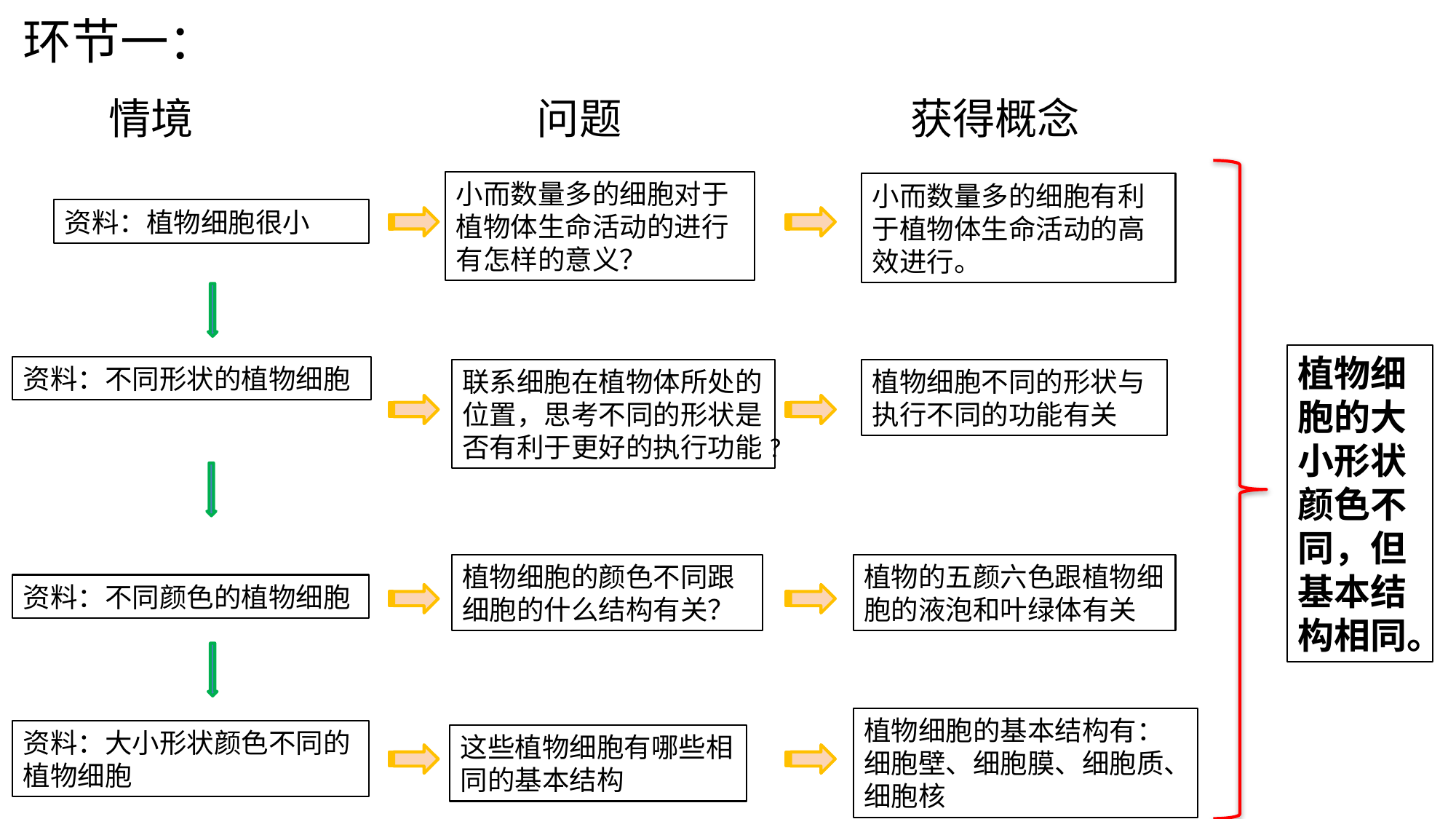

环节一：
情境
问题
获得概念

小而数量多的细胞对于植物体生命活动的进行有怎样的意义？
小而数量多的细胞有利于植物体生命活动的高效进行。
资料：植物细胞很小

植物细胞的大小形状颜色不同，但基本结构相同。
资料：不同形状的植物细胞
联系细胞在植物体所处的位置，思考不同的形状是否有利于更好的执行功能?
植物细胞不同的形状与执行不同的功能有关

植物细胞的颜色不同跟细胞的什么结构有关？
植物的五颜六色跟植物细胞的液泡和叶绿体有关
资料：不同颜色的植物细胞

植物细胞的基本结构有：细胞壁、细胞膜、细胞质、细胞核
资料：大小形状颜色不同的植物细胞
这些植物细胞有哪些相同的基本结构